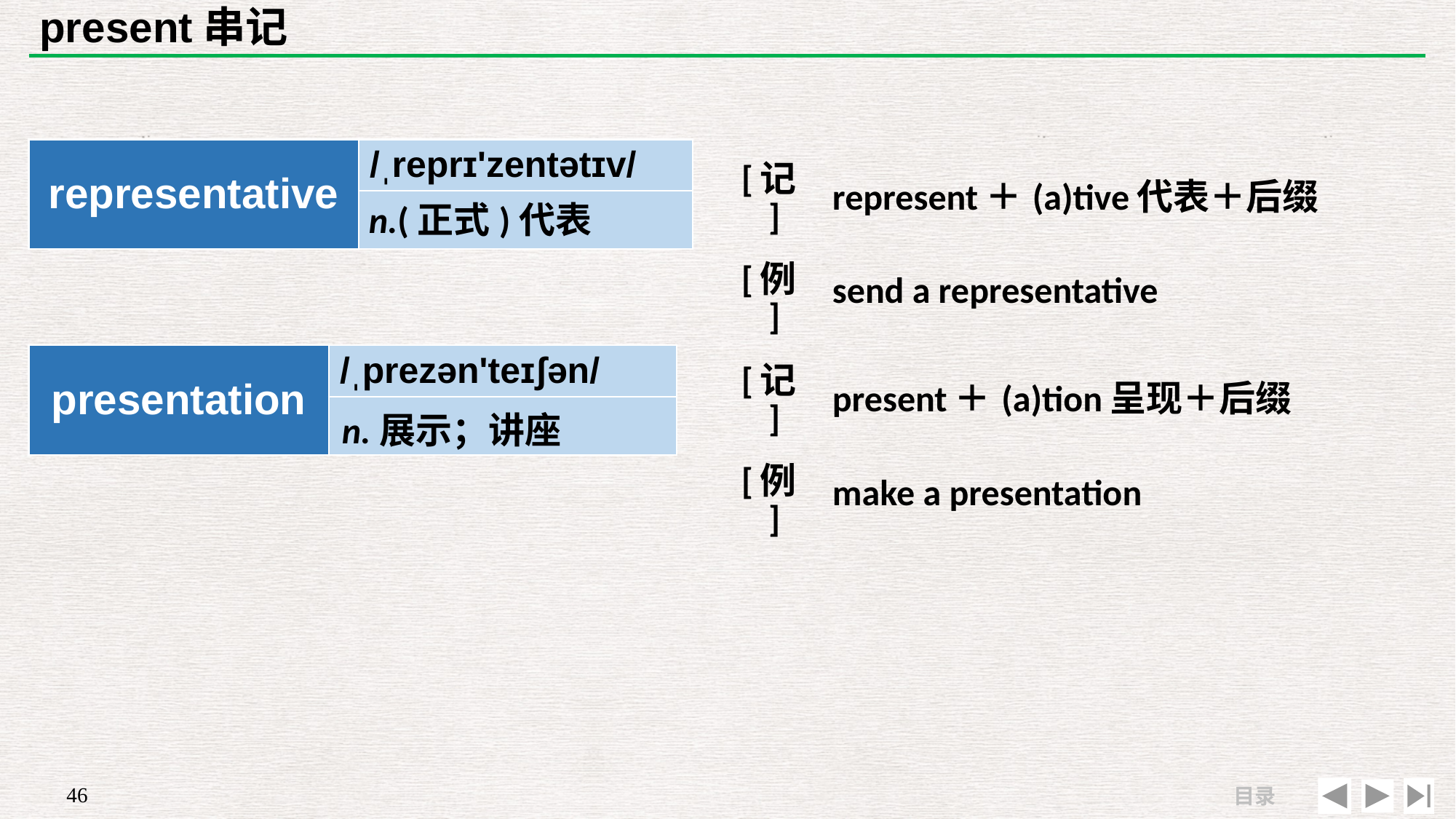

# present串记

| representative | /ˌreprɪ'zentətɪv/ |
| --- | --- |
|  |  |
| [记] | represent＋(a)tive代表＋后缀 |
| --- | --- |
| [例] | send a representative |
n.(正式)代表
| presentation | /ˌprezən'teɪʃən/ |
| --- | --- |
|  |  |
| [记] | present＋(a)tion呈现＋后缀 |
| --- | --- |
| [例] | make a presentation |
n.展示；讲座